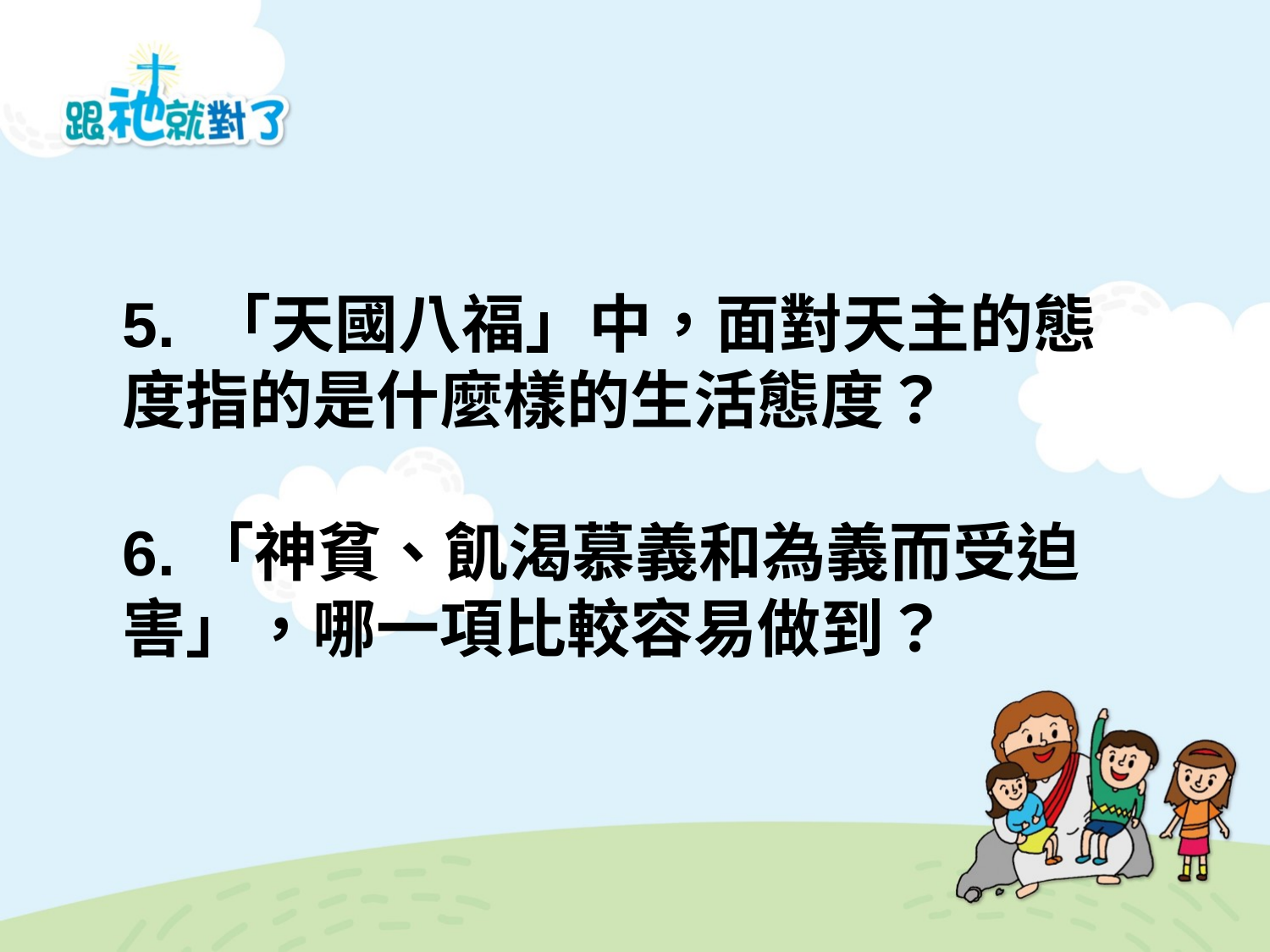

5. 「天國八福」中，面對天主的態度指的是什麼樣的生活態度？

6.「神貧、飢渴慕義和為義而受迫害」，哪一項比較容易做到？